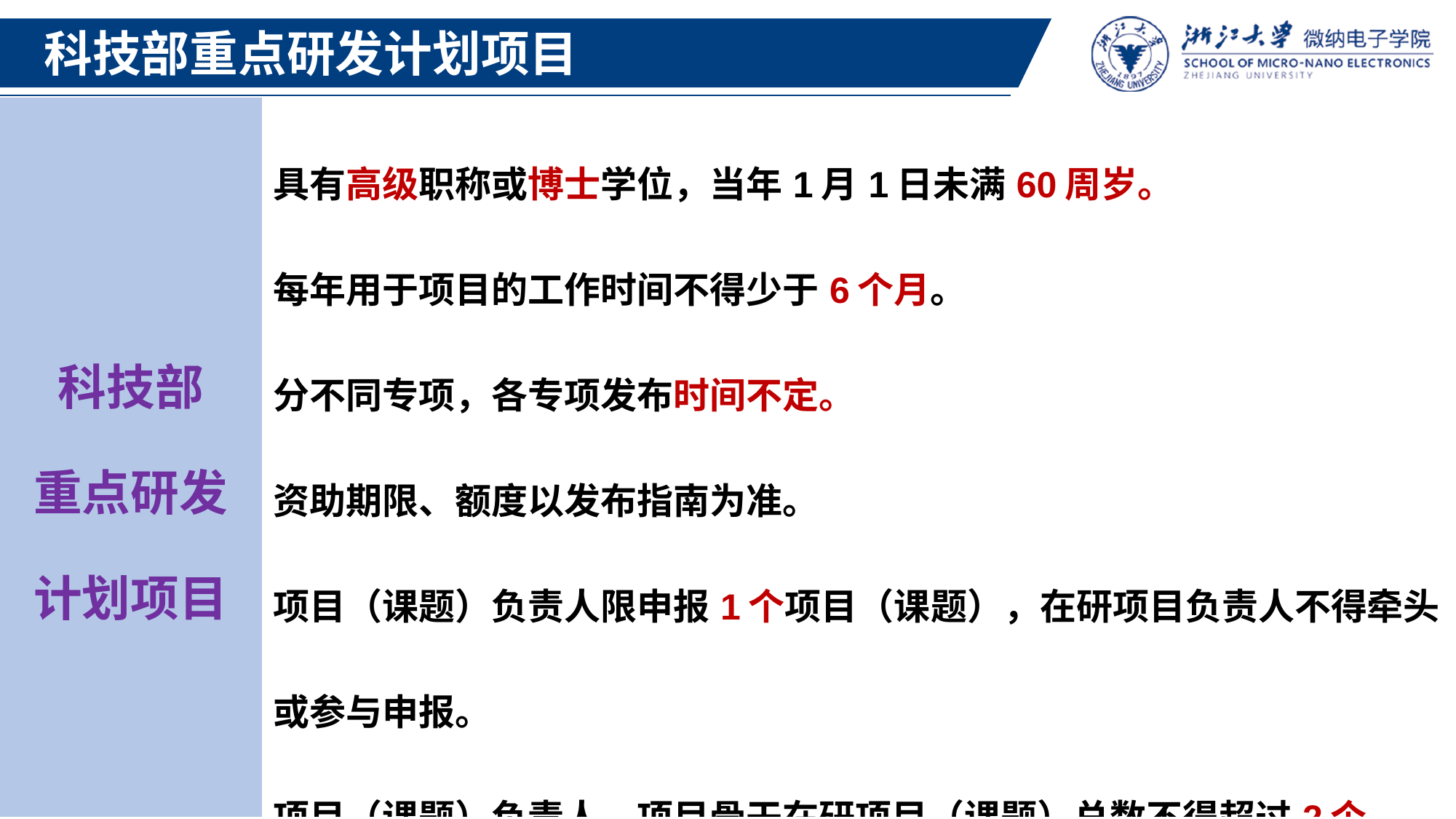

科技部重点研发计划项目
| 科技部 重点研发计划项目 | 具有高级职称或博士学位，当年1月1日未满60周岁。 每年用于项目的工作时间不得少于6个月。 分不同专项，各专项发布时间不定。 资助期限、额度以发布指南为准。 项目（课题）负责人限申报1个项目（课题），在研项目负责人不得牵头或参与申报。 项目（课题）负责人、项目骨干在研项目（课题）总数不得超过2个。 参与指南编制专家不能申报。 |
| --- | --- |